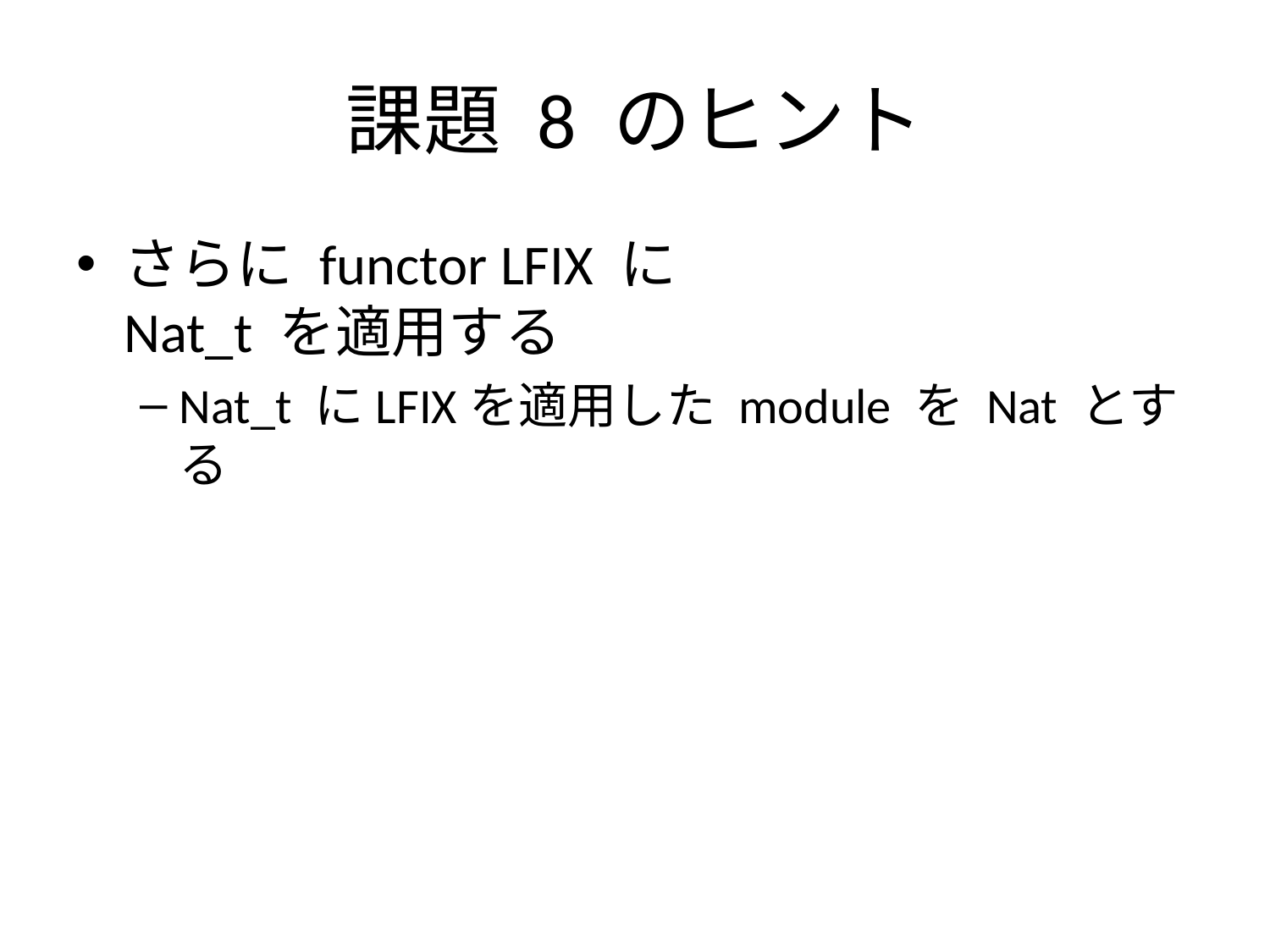

# 課題 8 のヒント
さらに functor LFIX に
Nat_t を適用する
Nat_t にLFIXを適用した module を Nat とする